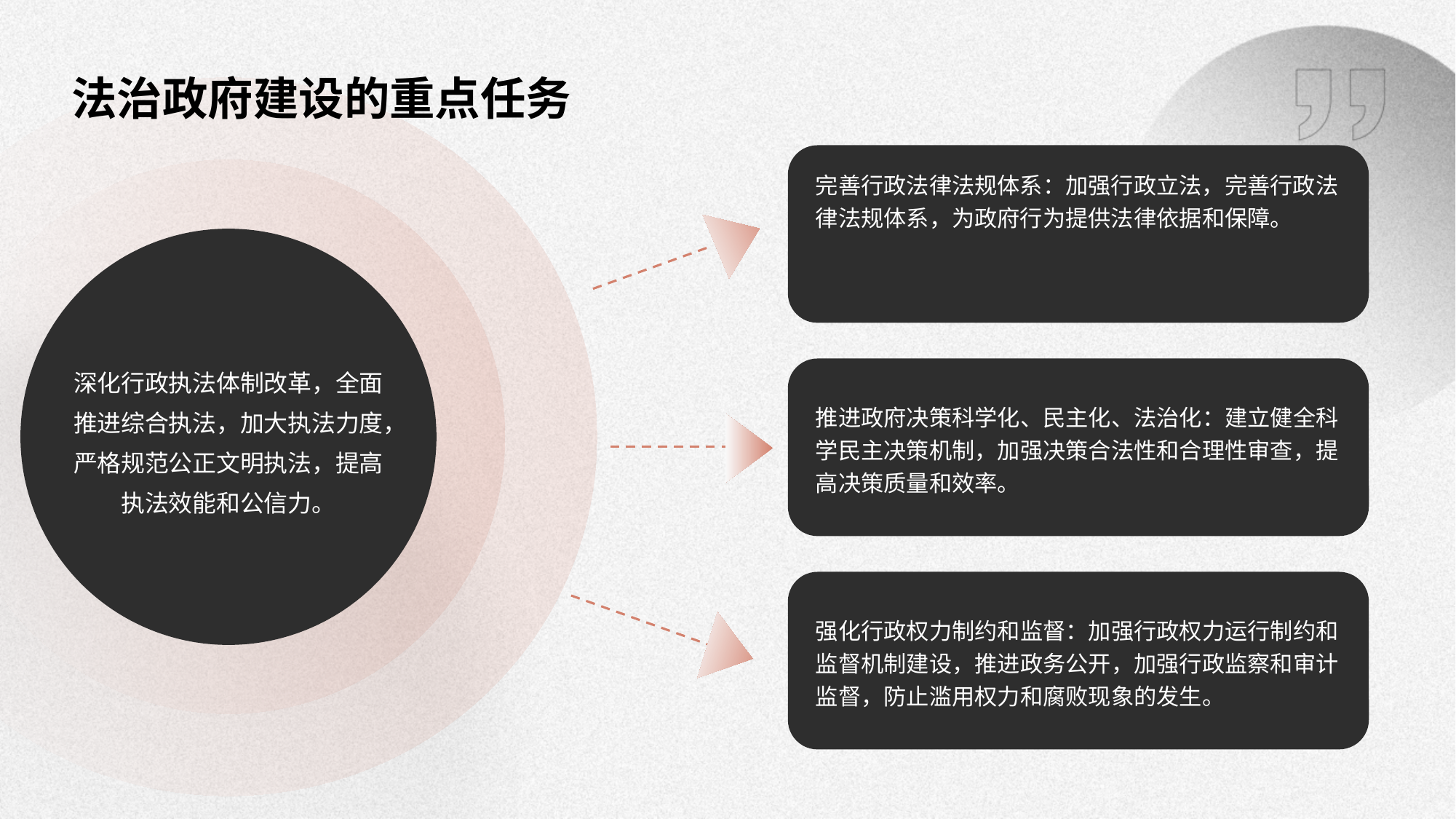

法治政府建设的重点任务

完善行政法律法规体系：加强行政立法，完善行政法律法规体系，为政府行为提供法律依据和保障。

深化行政执法体制改革，全面推进综合执法，加大执法力度，严格规范公正文明执法，提高执法效能和公信力。

推进政府决策科学化、民主化、法治化：建立健全科学民主决策机制，加强决策合法性和合理性审查，提高决策质量和效率。

强化行政权力制约和监督：加强行政权力运行制约和监督机制建设，推进政务公开，加强行政监察和审计监督，防止滥用权力和腐败现象的发生。